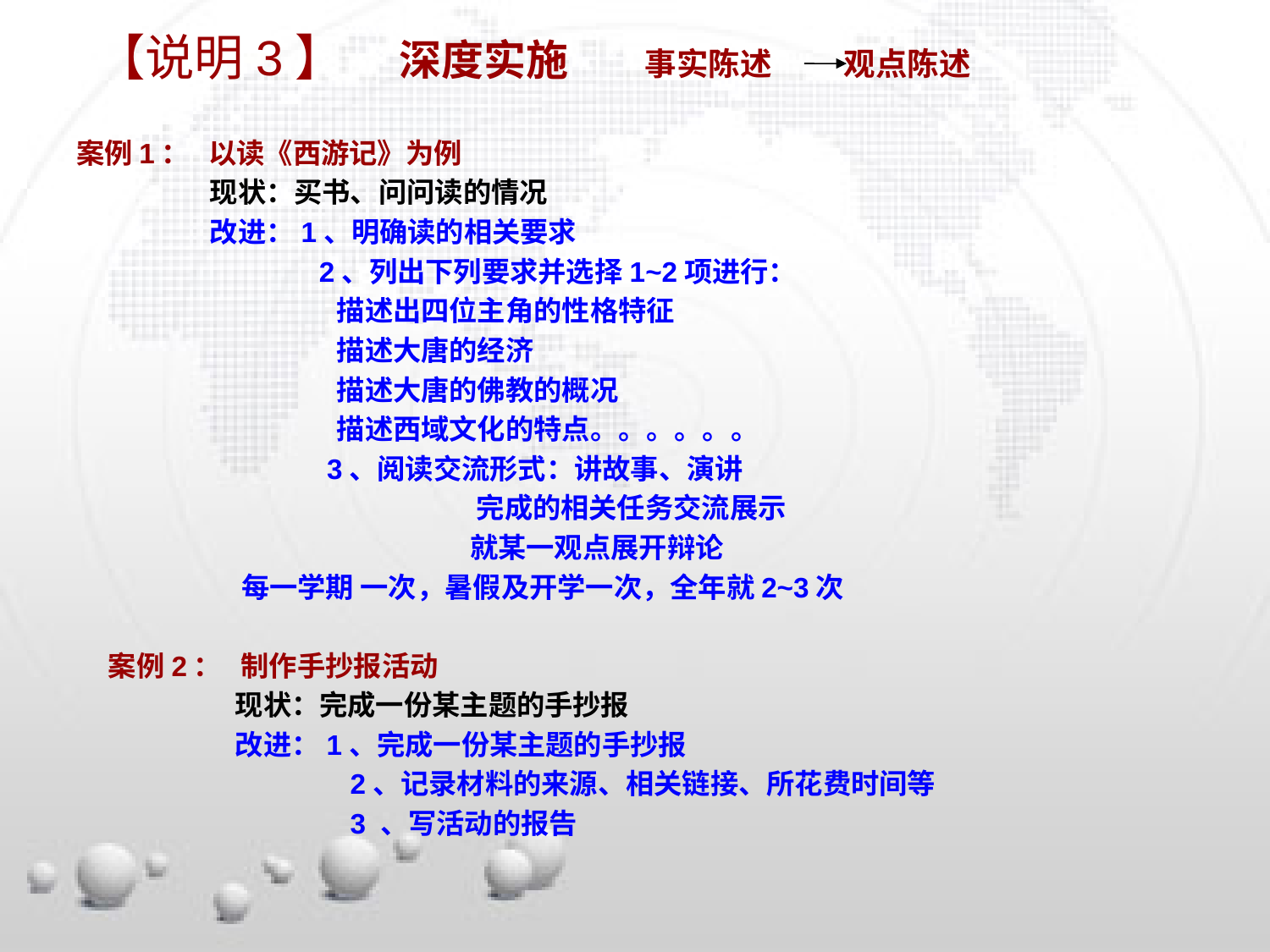

【说明3】     深度实施        事实陈述          观点陈述

案例1：   以读《西游记》为例
                    现状：买书、问问读的情况
                    改进：1、明确读的相关要求
                               2、列出下列要求并选择1~2项进行：
                                        描述出四位主角的性格特征
                                        描述大唐的经济
                                        描述大唐的佛教的概况
                                        描述西域文化的特点。。。。。。
                                3、阅读交流形式：讲故事、演讲
                                                              完成的相关任务交流展示
                                                             就某一观点展开辩论
                         每一学期 一次，暑假及开学一次，全年就2~3次

    案例2：   制作手抄报活动
                        现状：完成一份某主题的手抄报
                        改进：1、完成一份某主题的手抄报
                                   2、记录材料的来源、相关链接、所花费时间等
                                   3 、写活动的报告